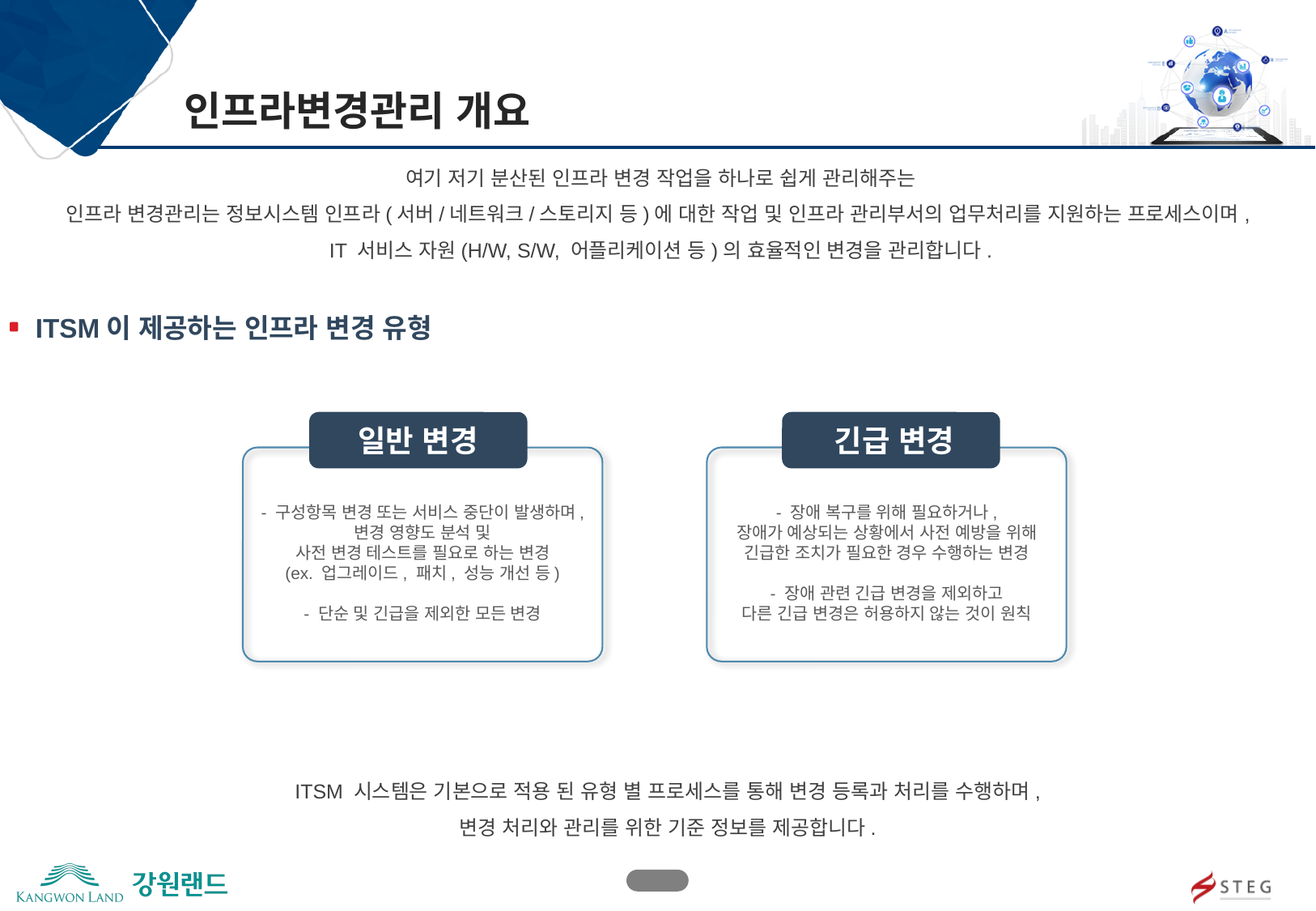

인프라변경관리 개요
여기 저기 분산된 인프라 변경 작업을 하나로 쉽게 관리해주는
인프라 변경관리는 정보시스템 인프라(서버/네트워크/스토리지 등)에 대한 작업 및 인프라 관리부서의 업무처리를 지원하는 프로세스이며,
IT 서비스 자원(H/W, S/W, 어플리케이션 등)의 효율적인 변경을 관리합니다.

ITSM이 제공하는 인프라 변경 유형

일반 변경

긴급 변경

- 구성항목 변경 또는 서비스 중단이 발생하며,
변경 영향도 분석 및
사전 변경 테스트를 필요로 하는 변경
(ex. 업그레이드, 패치, 성능 개선 등)

- 단순 및 긴급을 제외한 모든 변경
- 장애 복구를 위해 필요하거나,
장애가 예상되는 상황에서 사전 예방을 위해
긴급한 조치가 필요한 경우 수행하는 변경

- 장애 관련 긴급 변경을 제외하고
다른 긴급 변경은 허용하지 않는 것이 원칙
ITSM 시스템은 기본으로 적용 된 유형 별 프로세스를 통해 변경 등록과 처리를 수행하며,
변경 처리와 관리를 위한 기준 정보를 제공합니다.